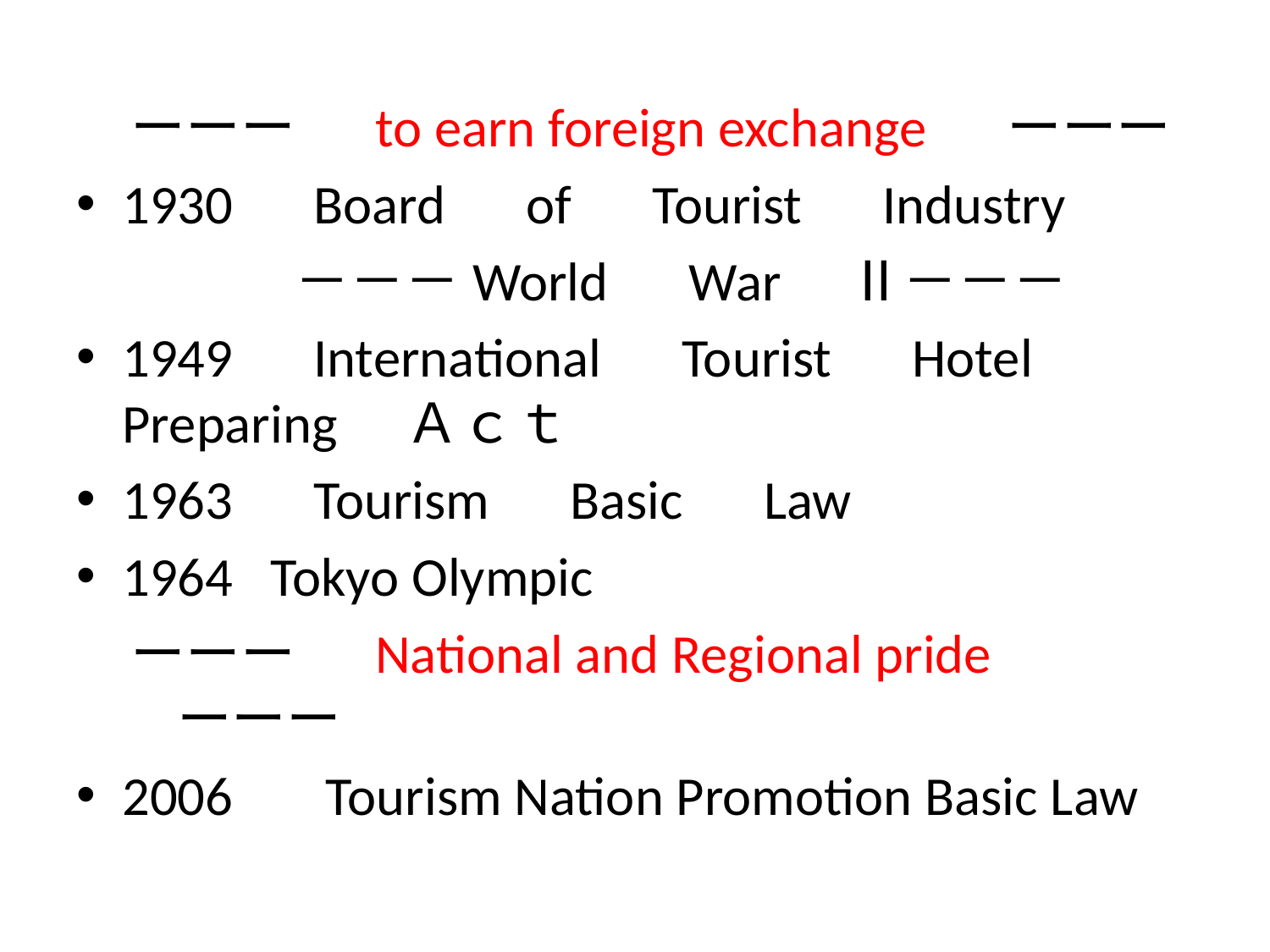

ーーー　 to earn foreign exchange 　ーーー
1930　Board　of　Tourist　Industry
　　　　－－－World　War　Ⅱ－－－
1949　International　Tourist　Hotel　Preparing　Ａｃｔ
1963　Tourism　Basic　Law
1964   Tokyo Olympic
　ーーー　 National and Regional pride 　ーーー
2006　 Tourism Nation Promotion Basic Law